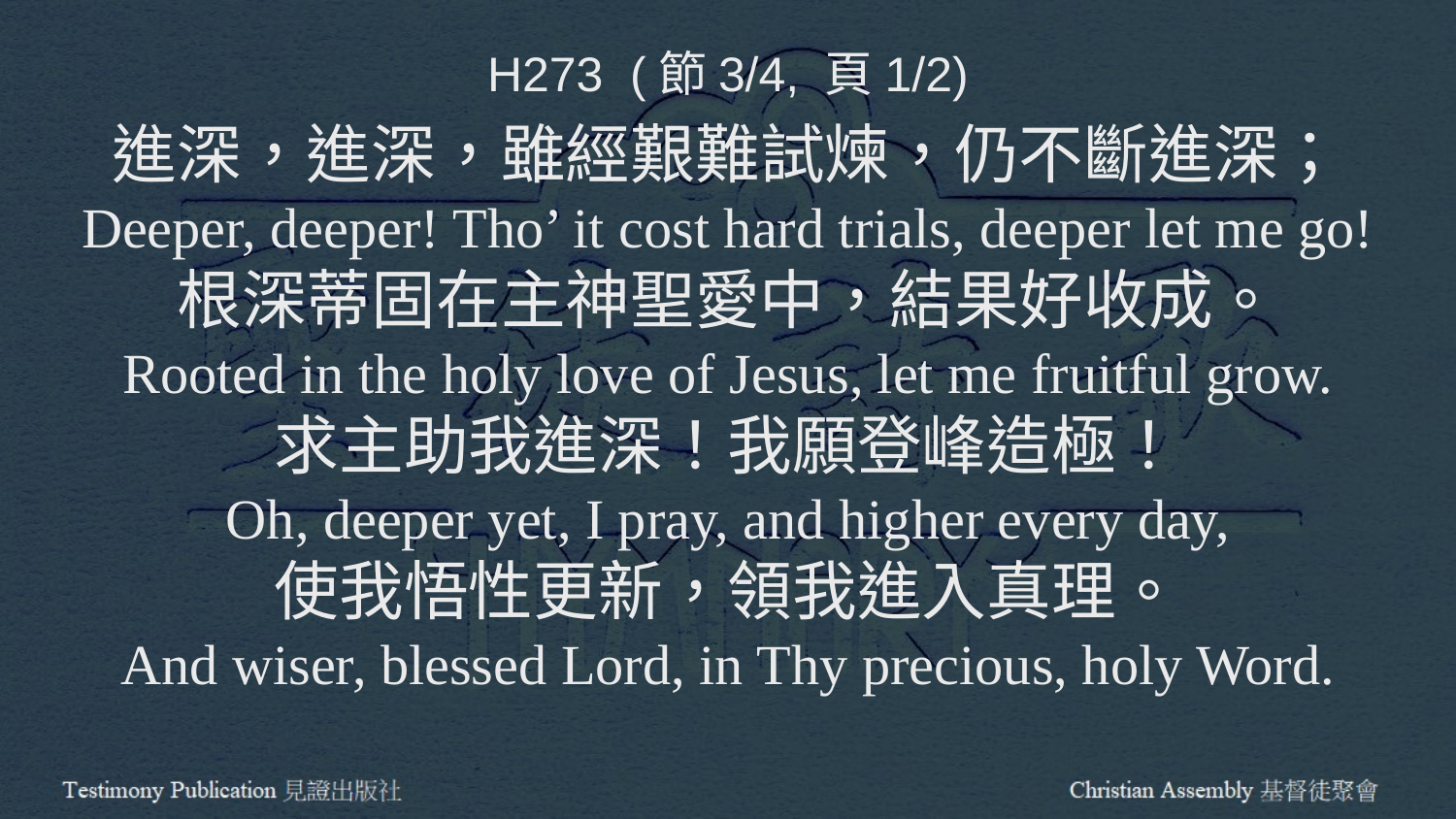

H273  (節3/4, 頁1/2)
進深，進深，雖經艱難試煉，仍不斷進深；
Deeper, deeper! Tho’ it cost hard trials, deeper let me go!
根深蒂固在主神聖愛中，結果好收成。
Rooted in the holy love of Jesus, let me fruitful grow.
求主助我進深！我願登峰造極！
Oh, deeper yet, I pray, and higher every day,
使我悟性更新，領我進入真理。
And wiser, blessed Lord, in Thy precious, holy Word.